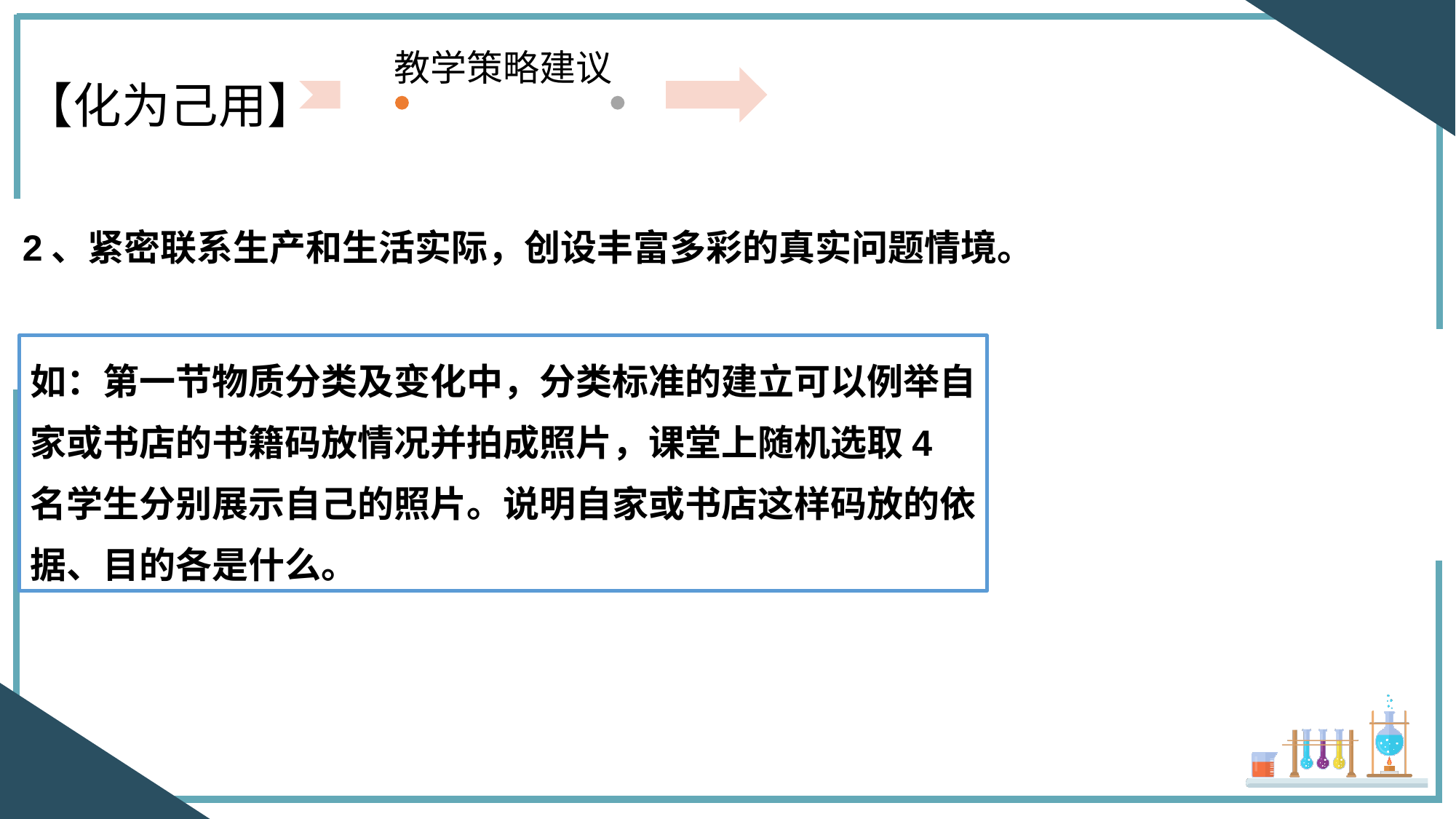

教学策略建议

【化为己用】

2、紧密联系生产和生活实际，创设丰富多彩的真实问题情境。
如：第一节物质分类及变化中，分类标准的建立可以例举自家或书店的书籍码放情况并拍成照片，课堂上随机选取4名学生分别展示自己的照片。说明自家或书店这样码放的依据、目的各是什么。